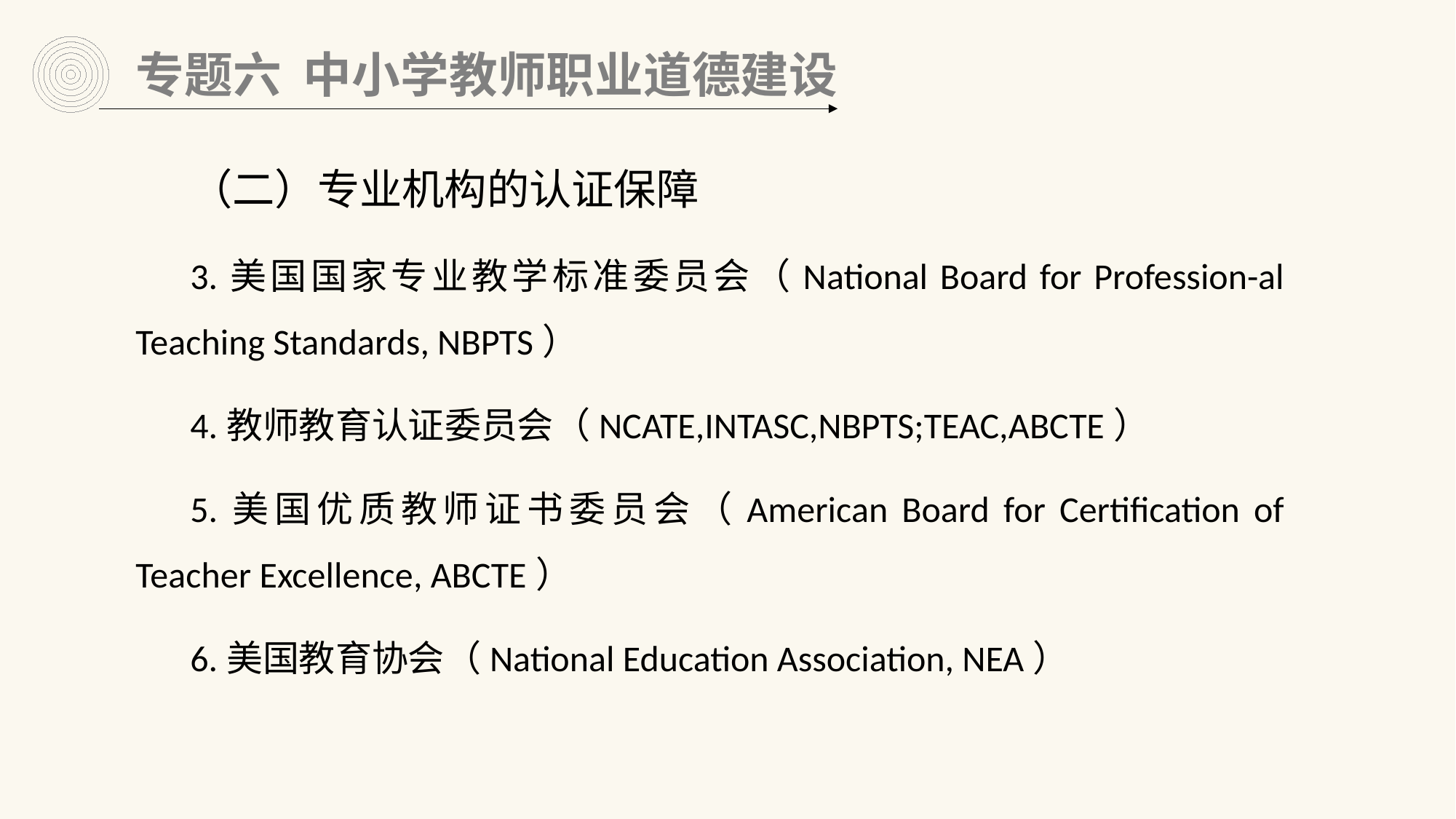

专题六  中小学教师职业道德建设
（二）专业机构的认证保障
3.美国国家专业教学标准委员会（National Board for Profession-al Teaching Standards, NBPTS）
4.教师教育认证委员会（NCATE,INTASC,NBPTS;TEAC,ABCTE）
5.美国优质教师证书委员会（American Board for Certification of Teacher Excellence, ABCTE）
6.美国教育协会（National Education Association, NEA）